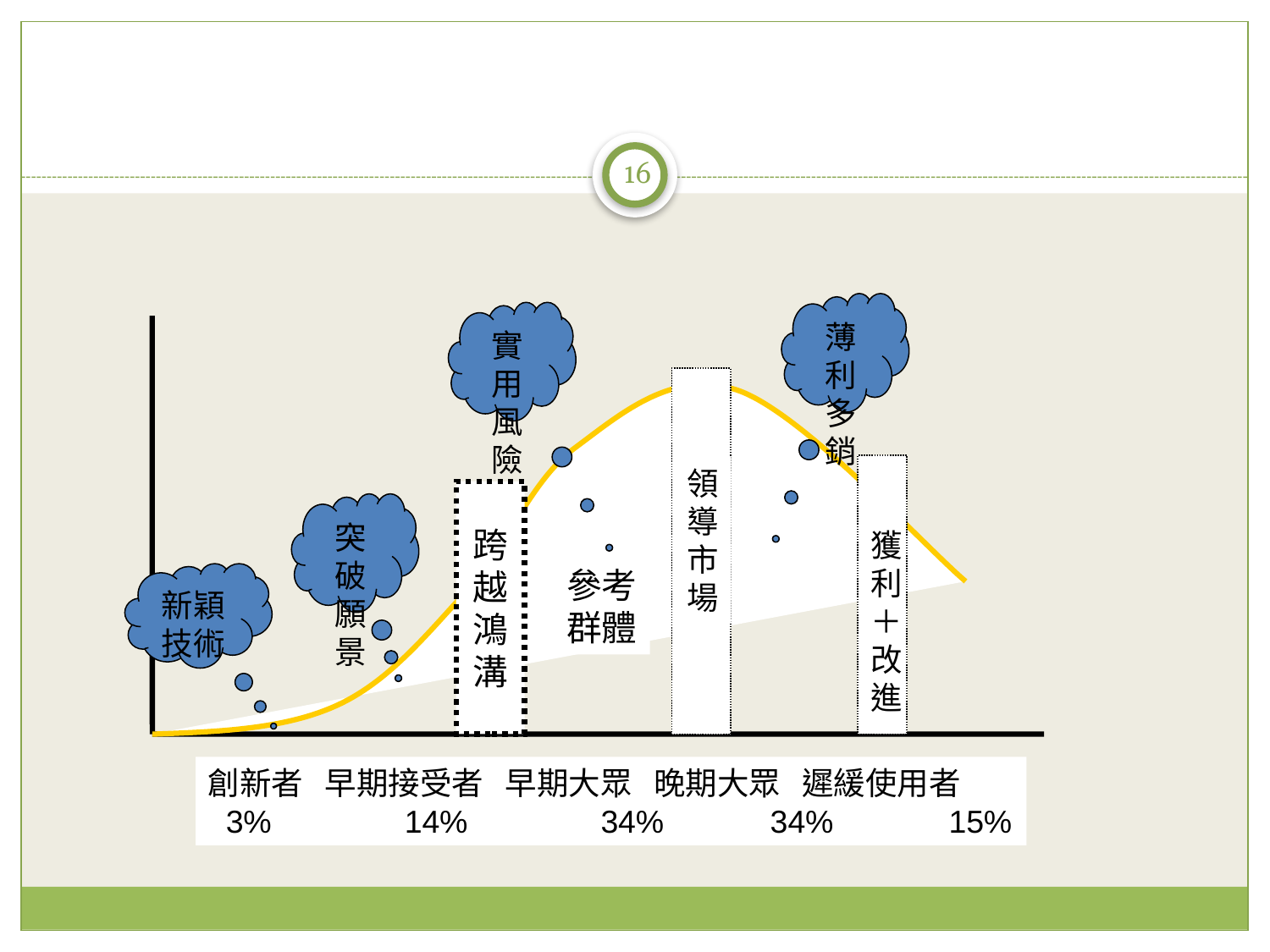

#
16

薄利多銷
實用
風險

領
導
市
場
跨
越
鴻
溝
突破
願景
獲
利
＋
改
進
參考
群體
新穎
技術
創新者   早期接受者   早期大眾   晚期大眾   遲緩使用者
  3%               14%               34%            34%             15%